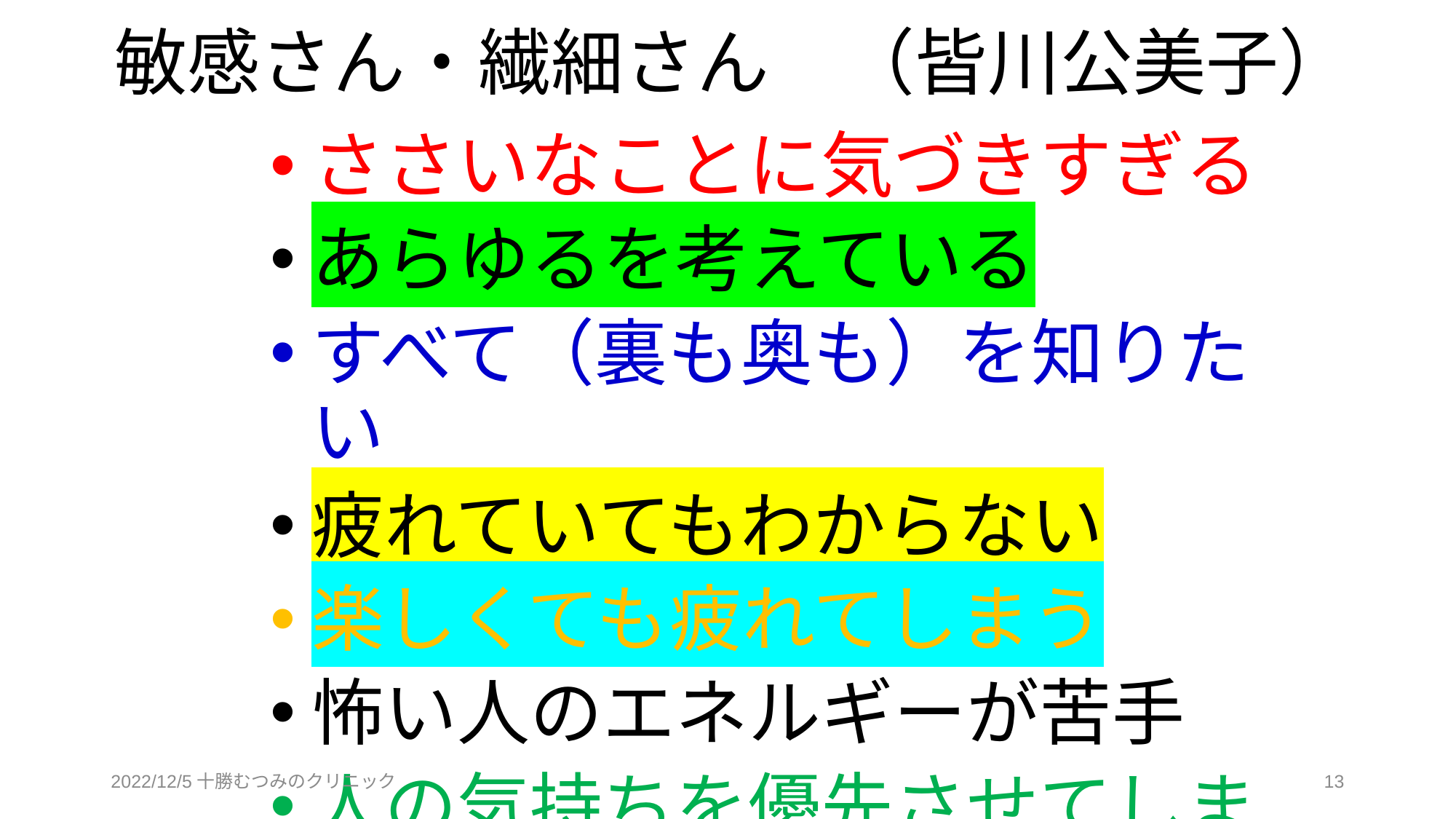

# 敏感さん・繊細さん　（皆川公美子）
ささいなことに気づきすぎる
あらゆるを考えている
すべて（裏も奥も）を知りたい
疲れていてもわからない
楽しくても疲れてしまう
怖い人のエネルギーが苦手
人の気持ちを優先させてしまう
2022/12/5十勝むつみのクリニック
13